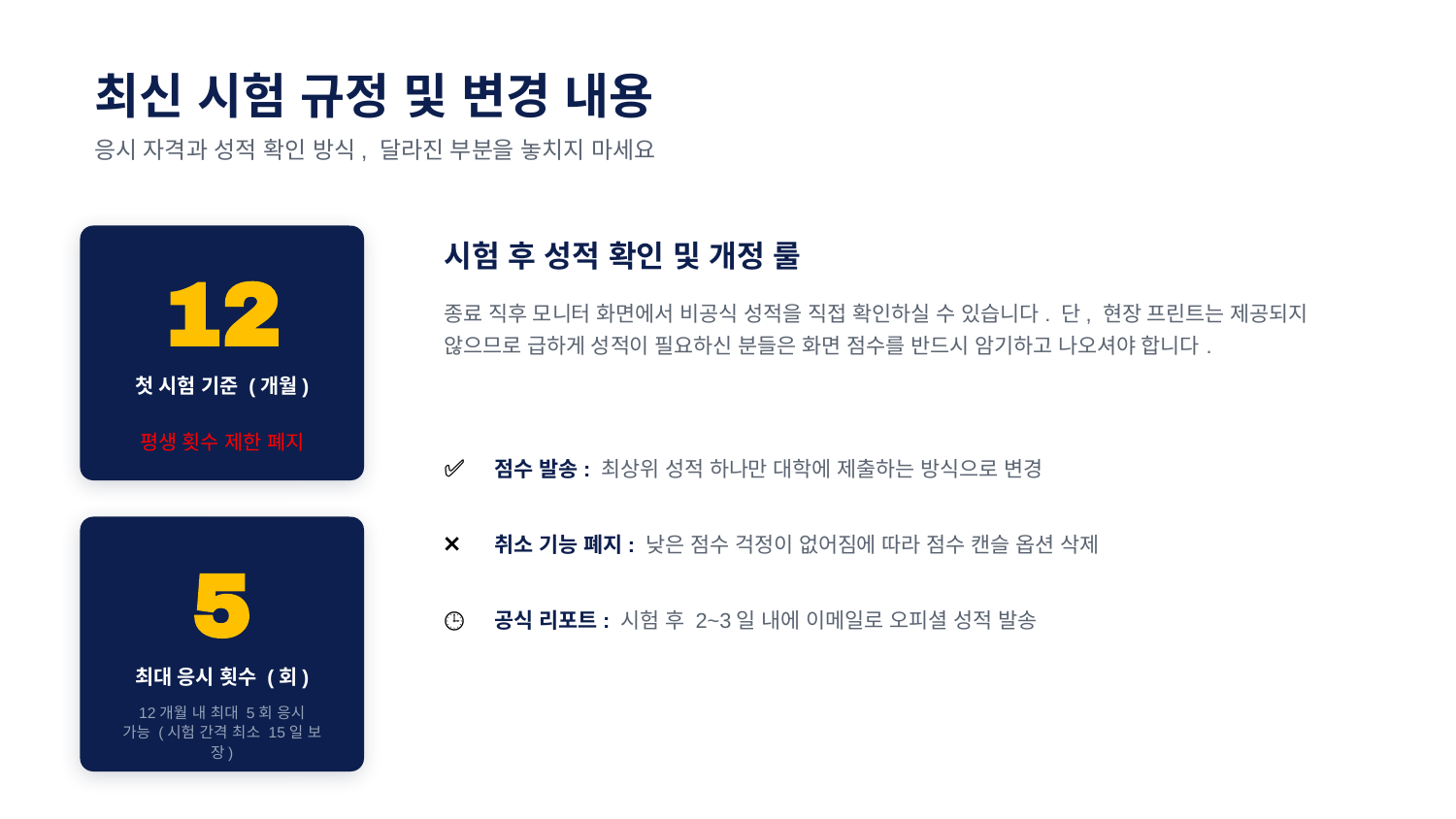

최신 시험 규정 및 변경 내용
응시 자격과 성적 확인 방식, 달라진 부분을 놓치지 마세요

시험 후 성적 확인 및 개정 룰
12
종료 직후 모니터 화면에서 비공식 성적을 직접 확인하실 수 있습니다. 단, 현장 프린트는 제공되지 않으므로 급하게 성적이 필요하신 분들은 화면 점수를 반드시 암기하고 나오셔야 합니다.
첫 시험 기준 (개월)
평생 횟수 제한 폐지
✅
점수 발송: 최상위 성적 하나만 대학에 제출하는 방식으로 변경
❌
취소 기능 폐지: 낮은 점수 걱정이 없어짐에 따라 점수 캔슬 옵션 삭제

5
🕒
공식 리포트: 시험 후 2~3일 내에 이메일로 오피셜 성적 발송
최대 응시 횟수 (회)
12개월 내 최대 5회 응시
가능 (시험 간격 최소 15일 보장)